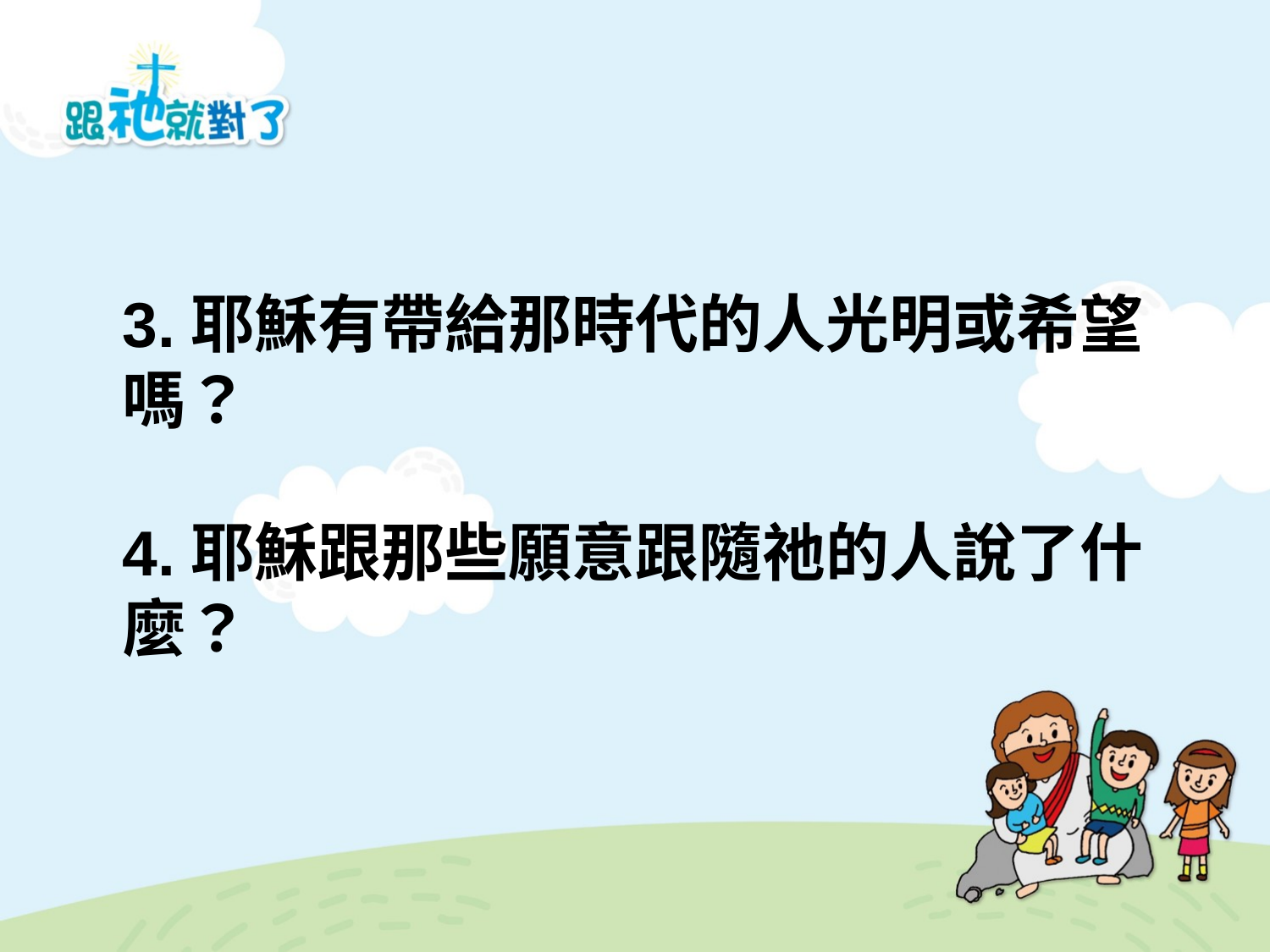

3.耶穌有帶給那時代的人光明或希望嗎？

4.耶穌跟那些願意跟隨祂的人說了什麼？